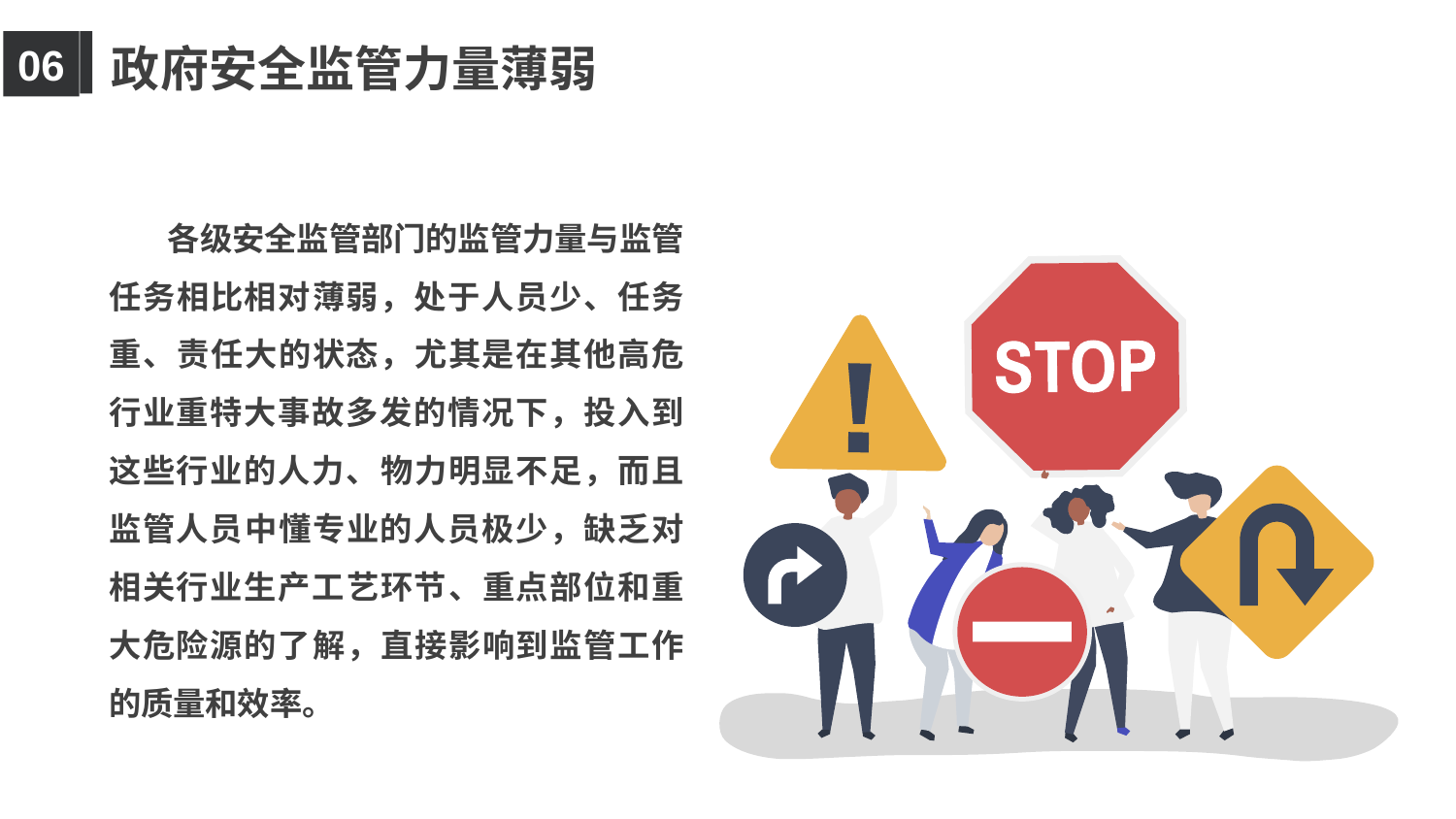

06

政府安全监管力量薄弱
       各级安全监管部门的监管力量与监管任务相比相对薄弱，处于人员少、任务重、责任大的状态，尤其是在其他高危行业重特大事故多发的情况下，投入到这些行业的人力、物力明显不足，而且监管人员中懂专业的人员极少，缺乏对相关行业生产工艺环节、重点部位和重大危险源的了解，直接影响到监管工作的质量和效率。